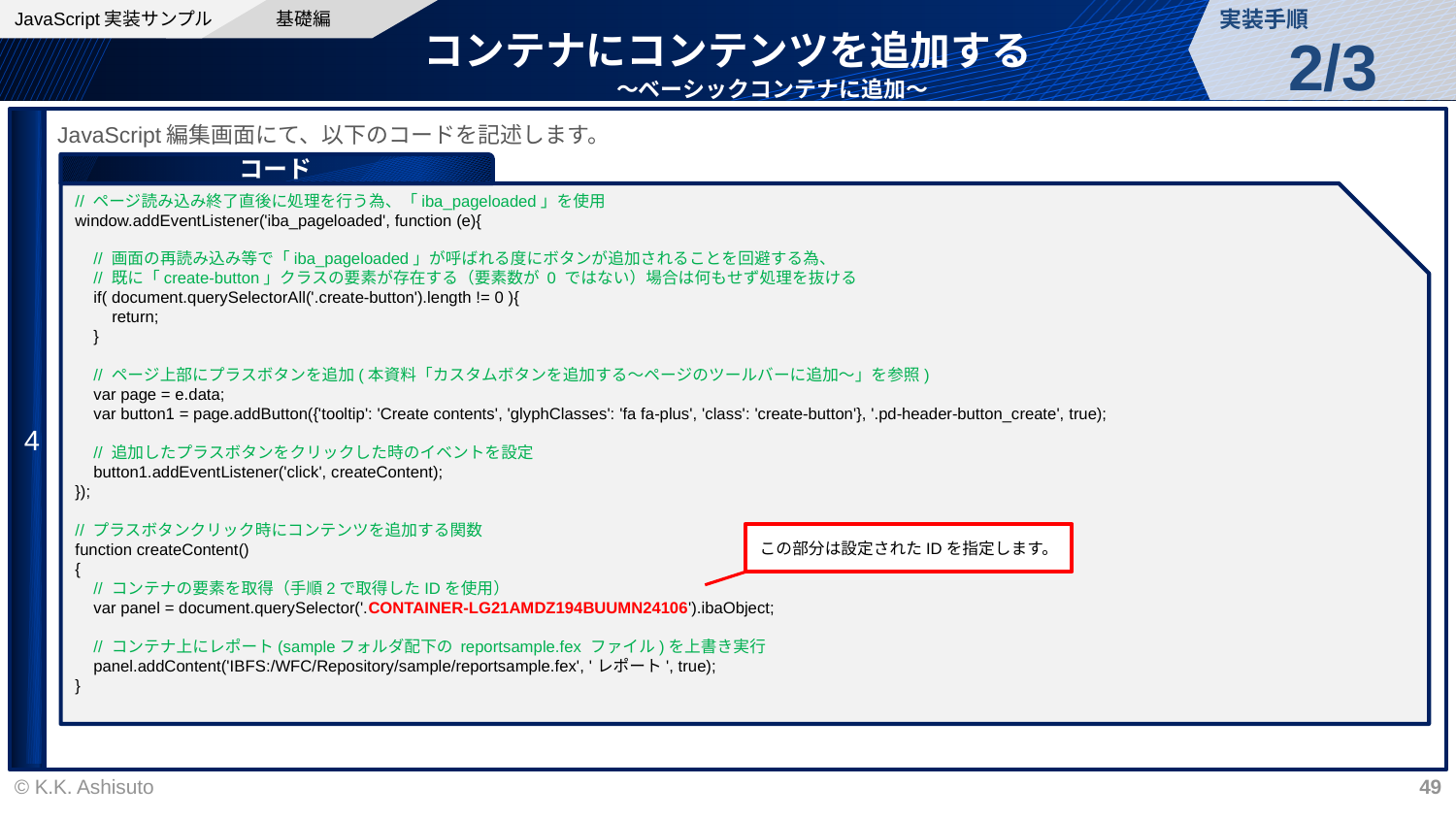

基礎編
実装手順
JavaScript実装サンプル
コンテナにコンテンツを追加する

2/3
～ベーシックコンテナに追加～
4

JavaScript編集画面にて、以下のコードを記述します。
コード

// ページ読み込み終了直後に処理を行う為、「iba_pageloaded」を使用
window.addEventListener('iba_pageloaded', function (e){

    // 画面の再読み込み等で「iba_pageloaded」が呼ばれる度にボタンが追加されることを回避する為、
    // 既に「create-button」クラスの要素が存在する（要素数が 0 ではない）場合は何もせず処理を抜ける
    if( document.querySelectorAll('.create-button').length != 0 ){
        return;
    }

    // ページ上部にプラスボタンを追加(本資料「カスタムボタンを追加する～ページのツールバーに追加～」を参照)
    var page = e.data;
    var button1 = page.addButton({'tooltip': 'Create contents', 'glyphClasses': 'fa fa-plus', 'class': 'create-button'}, '.pd-header-button_create', true);

    // 追加したプラスボタンをクリックした時のイベントを設定
    button1.addEventListener('click', createContent);
});

// プラスボタンクリック時にコンテンツを追加する関数
function createContent()
{
    // コンテナの要素を取得（手順2で取得したIDを使用）
    var panel = document.querySelector('.CONTAINER-LG21AMDZ194BUUMN24106').ibaObject;

    // コンテナ上にレポート(sampleフォルダ配下の reportsample.fex ファイル)を上書き実行
    panel.addContent('IBFS:/WFC/Repository/sample/reportsample.fex', 'レポート', true);
}

この部分は設定されたIDを指定します。
© K.K. Ashisuto
49